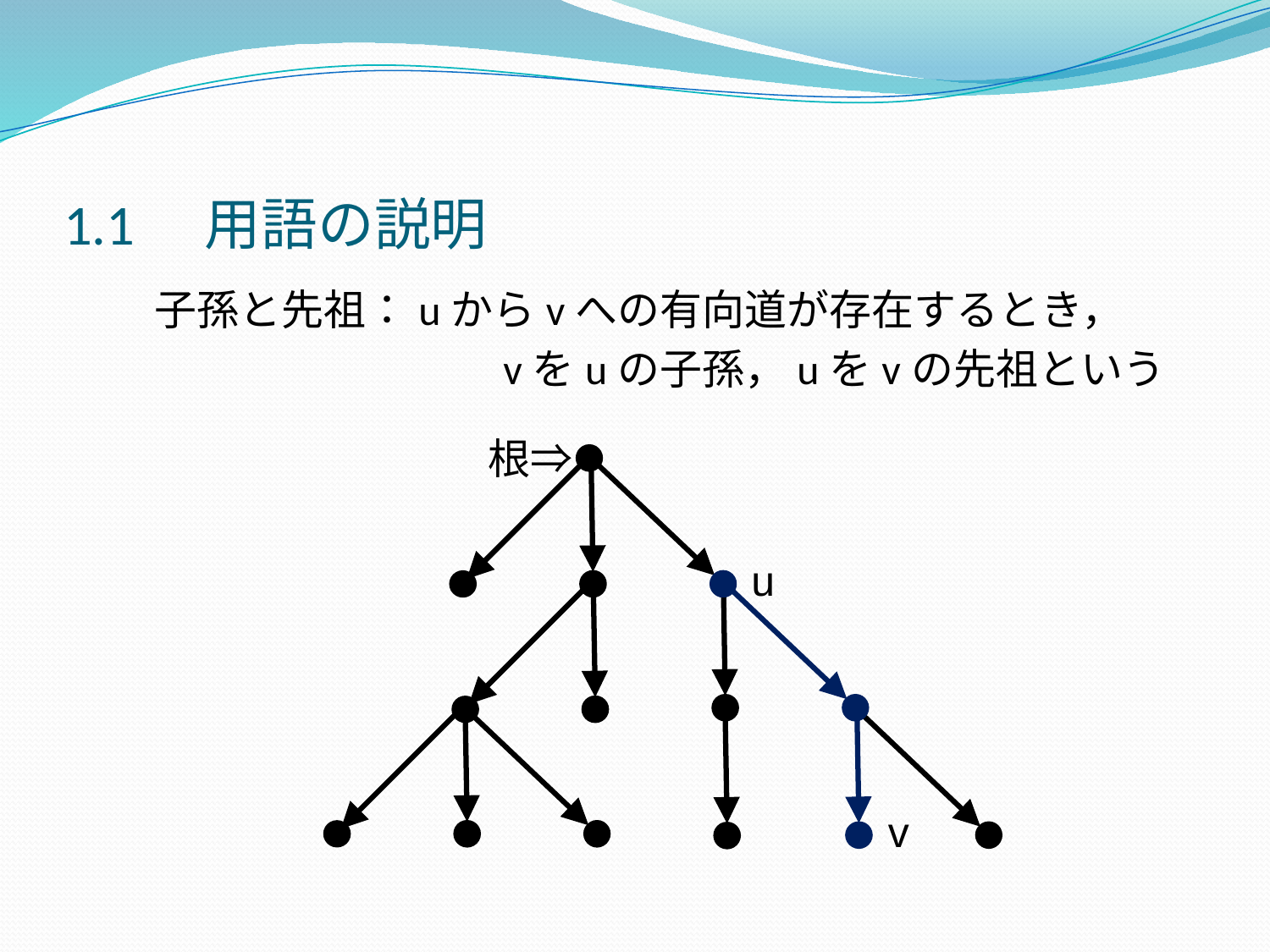

# 1.1　用語の説明
　　　子孫と先祖：uからvへの有向道が存在するとき，
　　　　　　　　　　　vをuの子孫，uをvの先祖という

根⇒

u

v